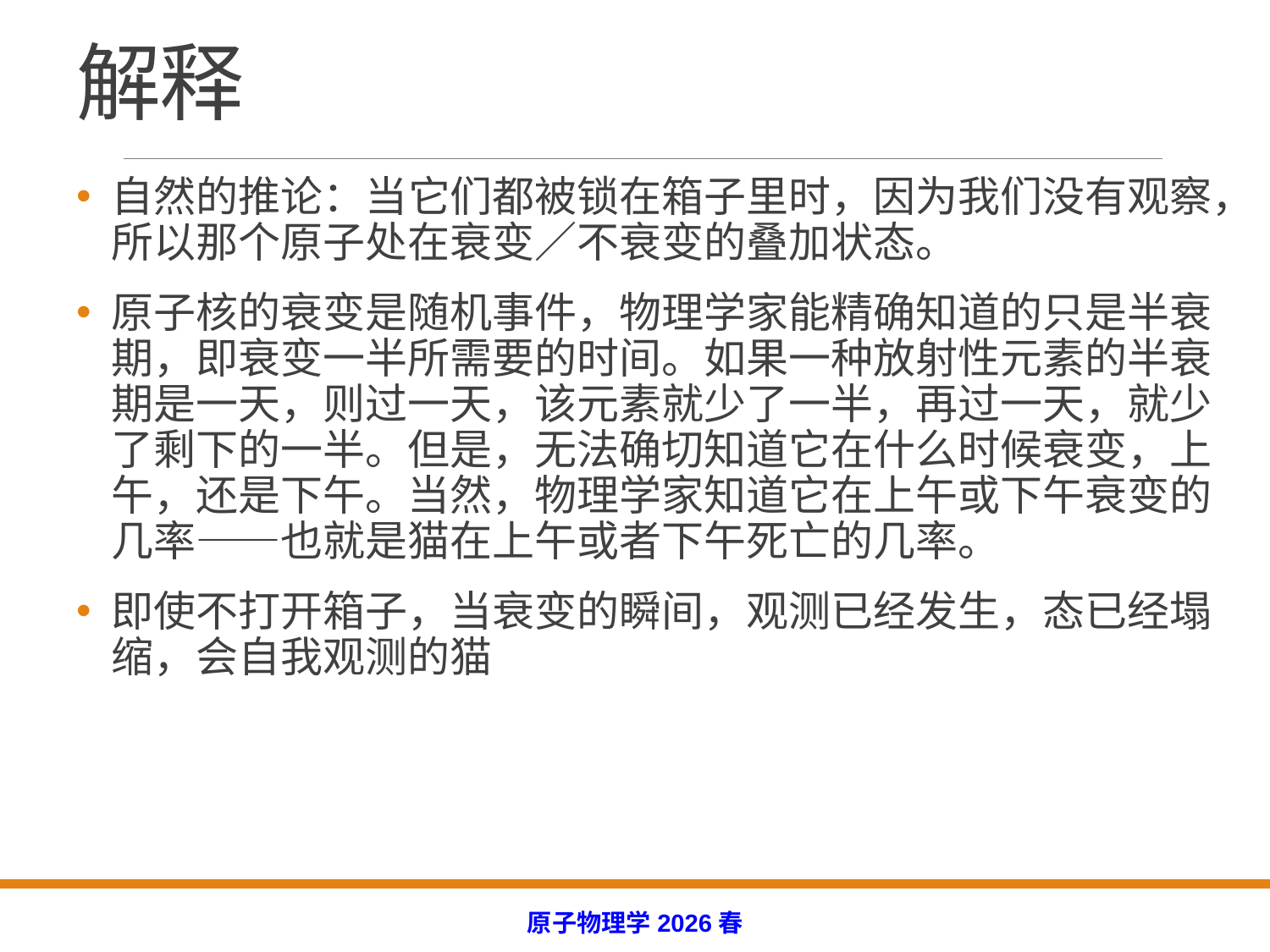

# 解释
自然的推论：当它们都被锁在箱子里时，因为我们没有观察，所以那个原子处在衰变／不衰变的叠加状态。
原子核的衰变是随机事件，物理学家能精确知道的只是半衰期，即衰变一半所需要的时间。如果一种放射性元素的半衰期是一天，则过一天，该元素就少了一半，再过一天，就少了剩下的一半。但是，无法确切知道它在什么时候衰变，上午，还是下午。当然，物理学家知道它在上午或下午衰变的几率——也就是猫在上午或者下午死亡的几率。
即使不打开箱子，当衰变的瞬间，观测已经发生，态已经塌缩，会自我观测的猫
原子物理学2026春
84